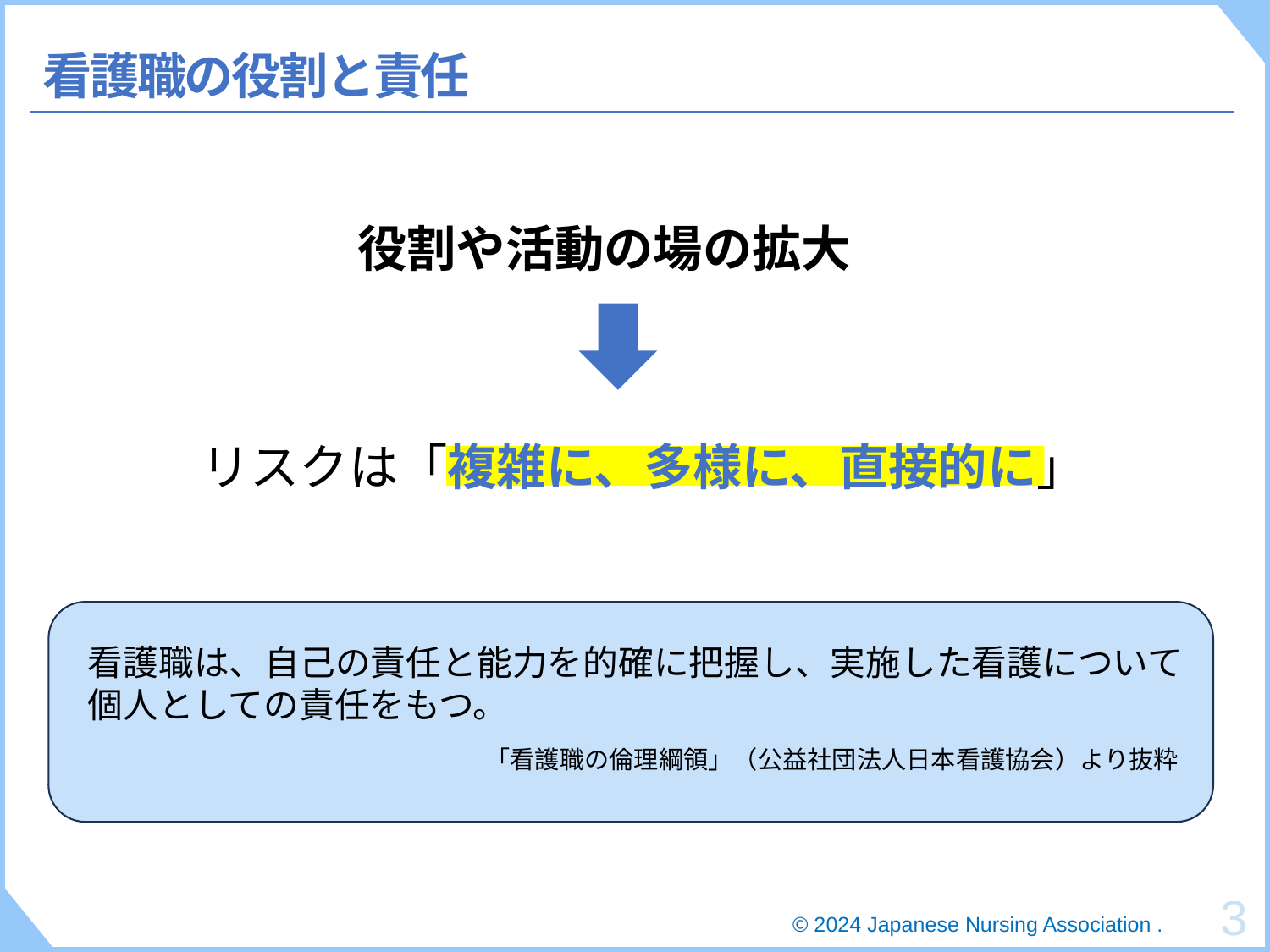

看護職の役割と責任
役割や活動の場の拡大

リスクは「複雑に、多様に、直接的に」

看護職は、自己の責任と能力を的確に把握し、実施した看護について個人としての責任をもつ。
「看護職の倫理綱領」（公益社団法人日本看護協会）より抜粋

3